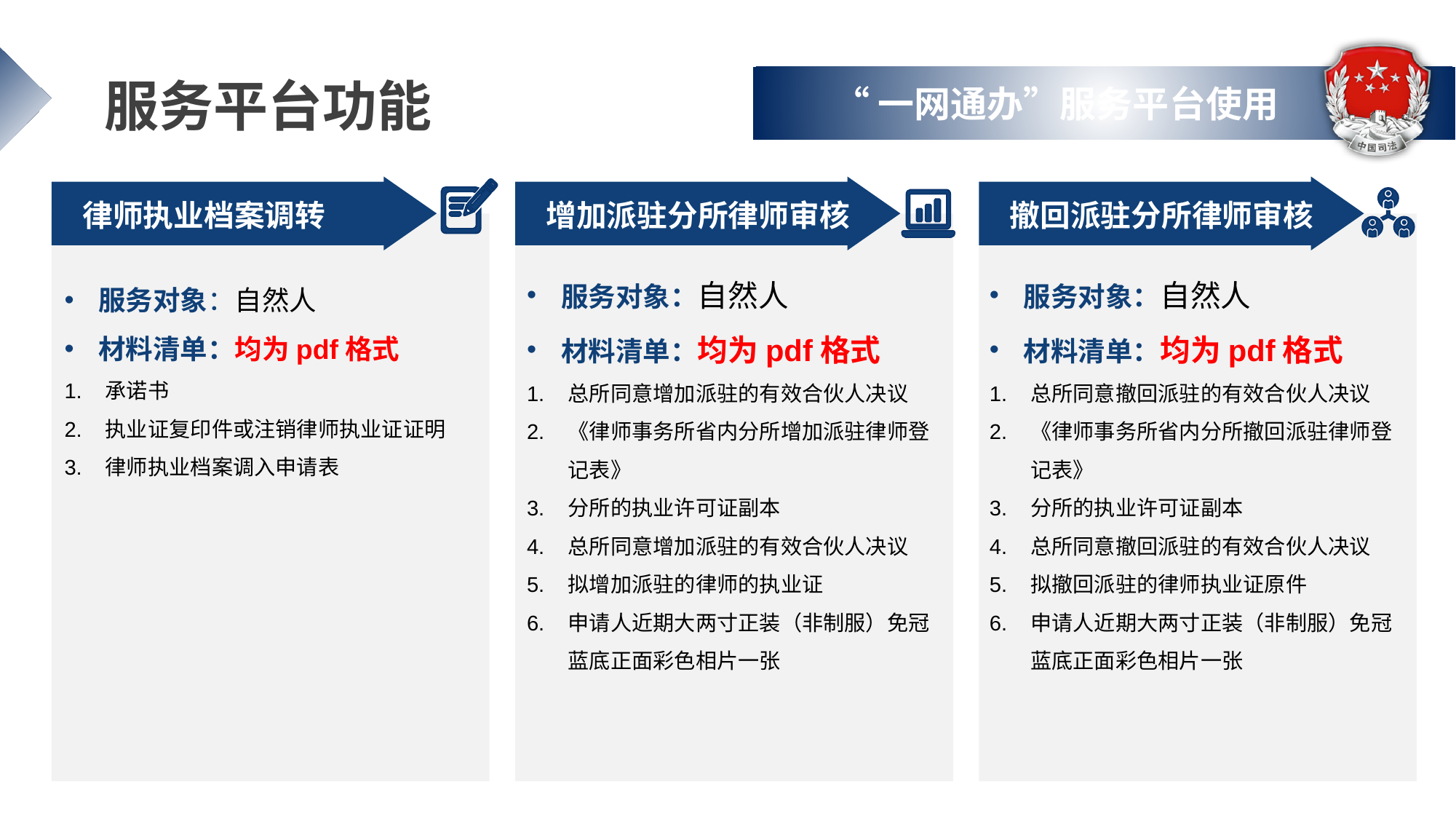

服务平台功能
“一网通办”服务平台使用

律师执业档案调转

服务对象：自然人
材料清单：均为pdf格式
承诺书
执业证复印件或注销律师执业证证明
律师执业档案调入申请表

增加派驻分所律师审核

服务对象：自然人
材料清单：均为pdf格式
总所同意增加派驻的有效合伙人决议
《律师事务所省内分所增加派驻律师登记表》
分所的执业许可证副本
总所同意增加派驻的有效合伙人决议
拟增加派驻的律师的执业证
申请人近期大两寸正装（非制服）免冠蓝底正面彩色相片一张

撤回派驻分所律师审核

服务对象：自然人
材料清单：均为pdf格式
总所同意撤回派驻的有效合伙人决议
《律师事务所省内分所撤回派驻律师登记表》
分所的执业许可证副本
总所同意撤回派驻的有效合伙人决议
拟撤回派驻的律师执业证原件
申请人近期大两寸正装（非制服）免冠蓝底正面彩色相片一张